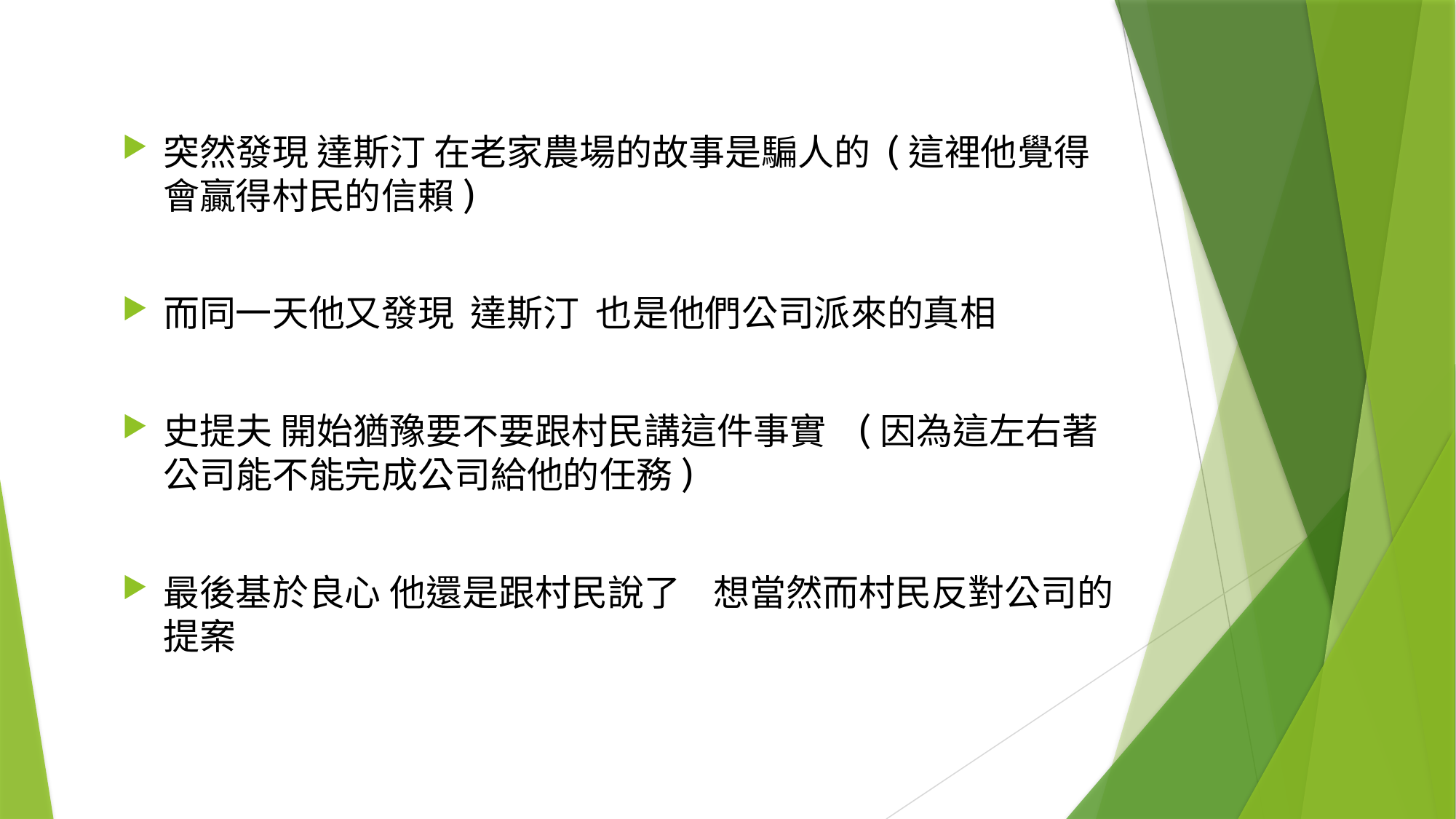

突然發現 達斯汀 在老家農場的故事是騙人的 (這裡他覺得會贏得村民的信賴)

而同一天他又發現  達斯汀  也是他們公司派來的真相

史提夫 開始猶豫要不要跟村民講這件事實   (因為這左右著公司能不能完成公司給他的任務)

最後基於良心 他還是跟村民說了    想當然而村民反對公司的提案